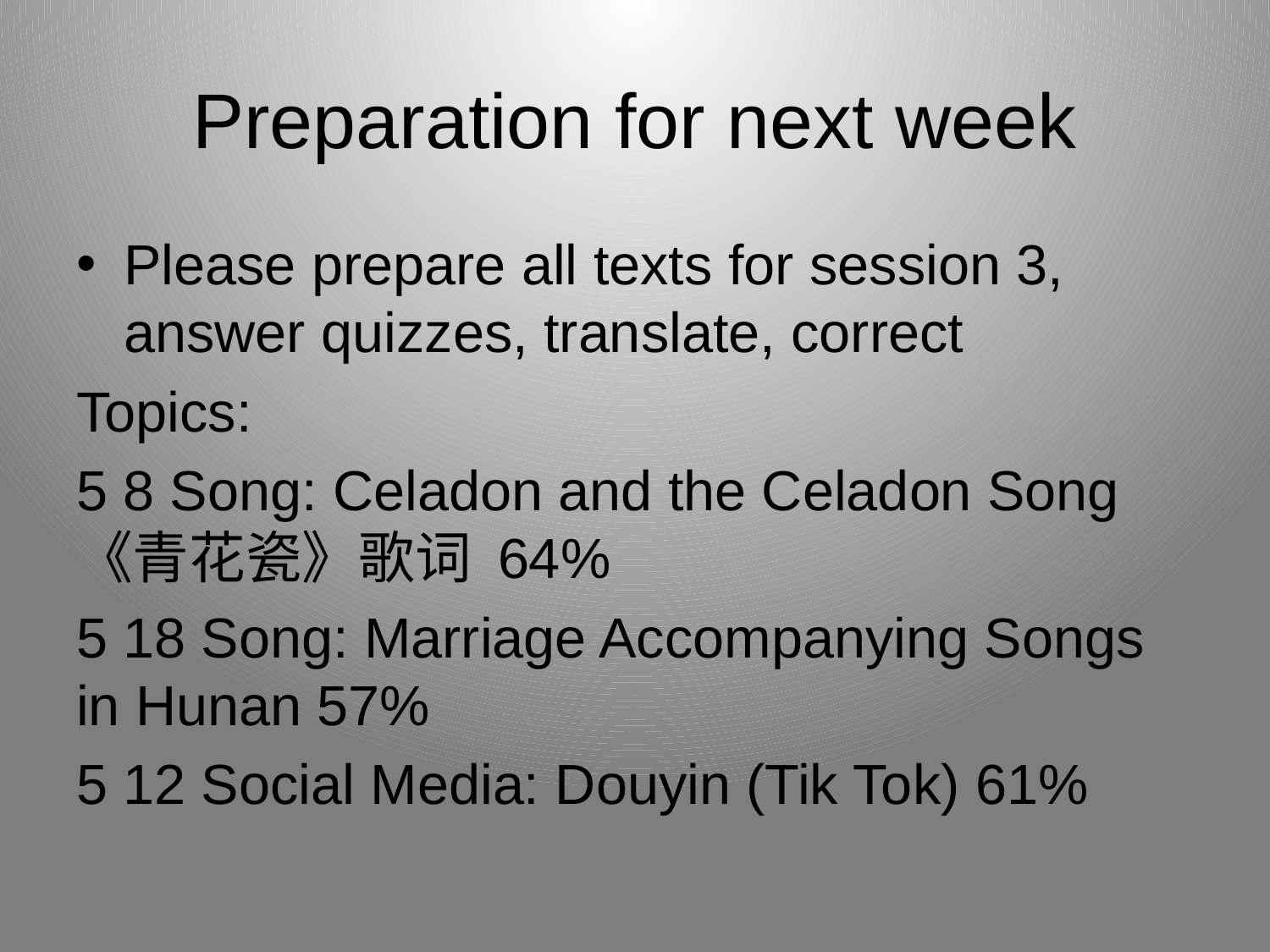

# Preparation for next week
Please prepare all texts for session 3, answer quizzes, translate, correct
Topics:
5 8 Song: Celadon and the Celadon Song 《青花瓷》歌词 64%
5 18 Song: Marriage Accompanying Songs in Hunan 57%
5 12 Social Media: Douyin (Tik Tok) 61%